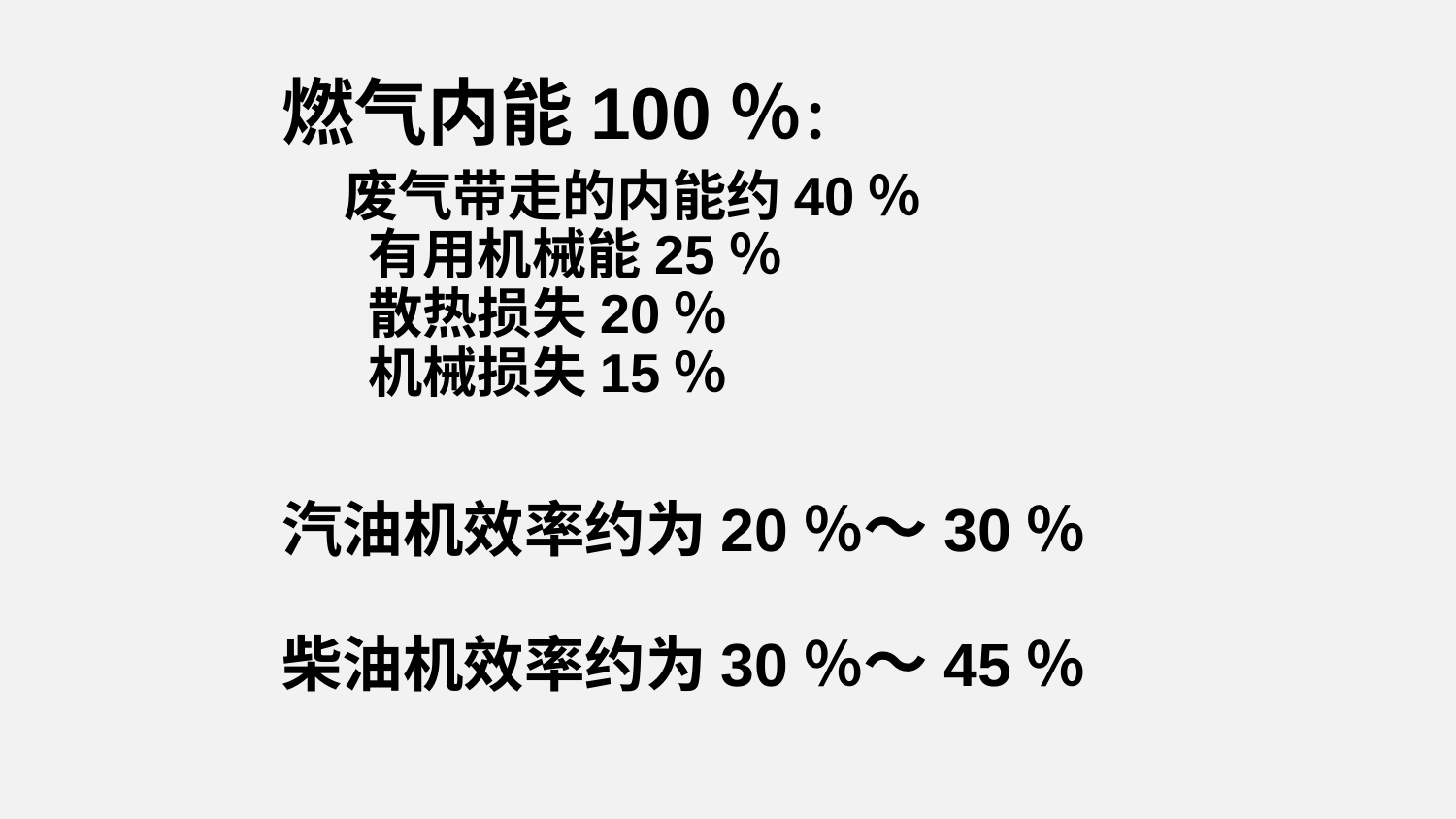

燃气内能100％：
           废气带走的内能约40％
       有用机械能25％
       散热损失20％
       机械损失15％
汽油机效率约为20％～30％
柴油机效率约为30％～45％